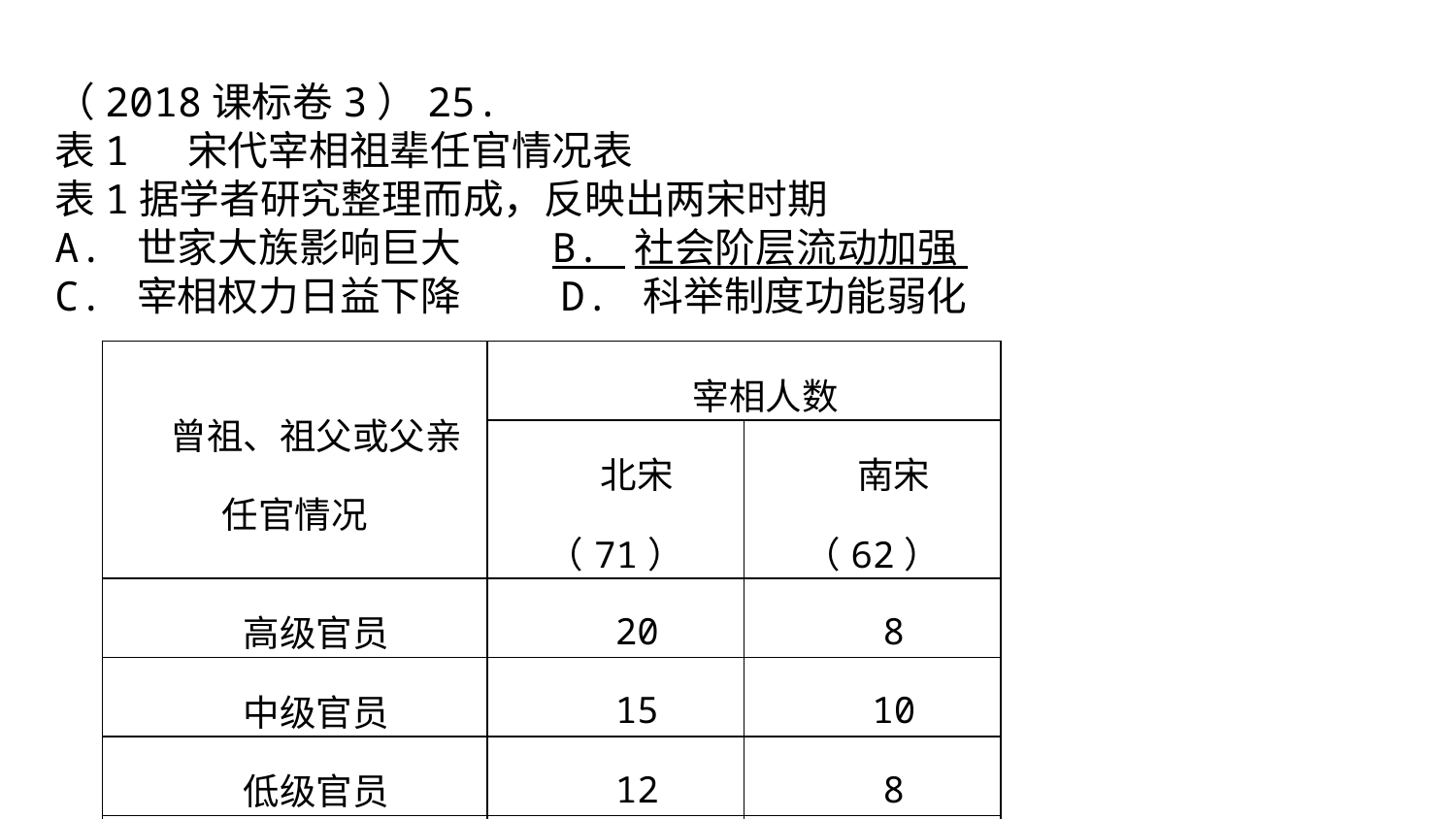

（2018课标卷3）25.
表1  宋代宰相祖辈任官情况表
表1据学者研究整理而成，反映出两宋时期
A. 世家大族影响巨大         B. 社会阶层流动加强
C. 宰相权力日益下降          D. 科举制度功能弱化
| 曾祖、祖父或父亲任官情况 | 宰相人数 |  |
| --- | --- | --- |
|  | 北宋（71） | 南宋（62） |
| 高级官员 | 20 | 8 |
| 中级官员 | 15 | 10 |
| 低级官员 | 12 | 8 |
| 无官职记录 | 24 | 36 |